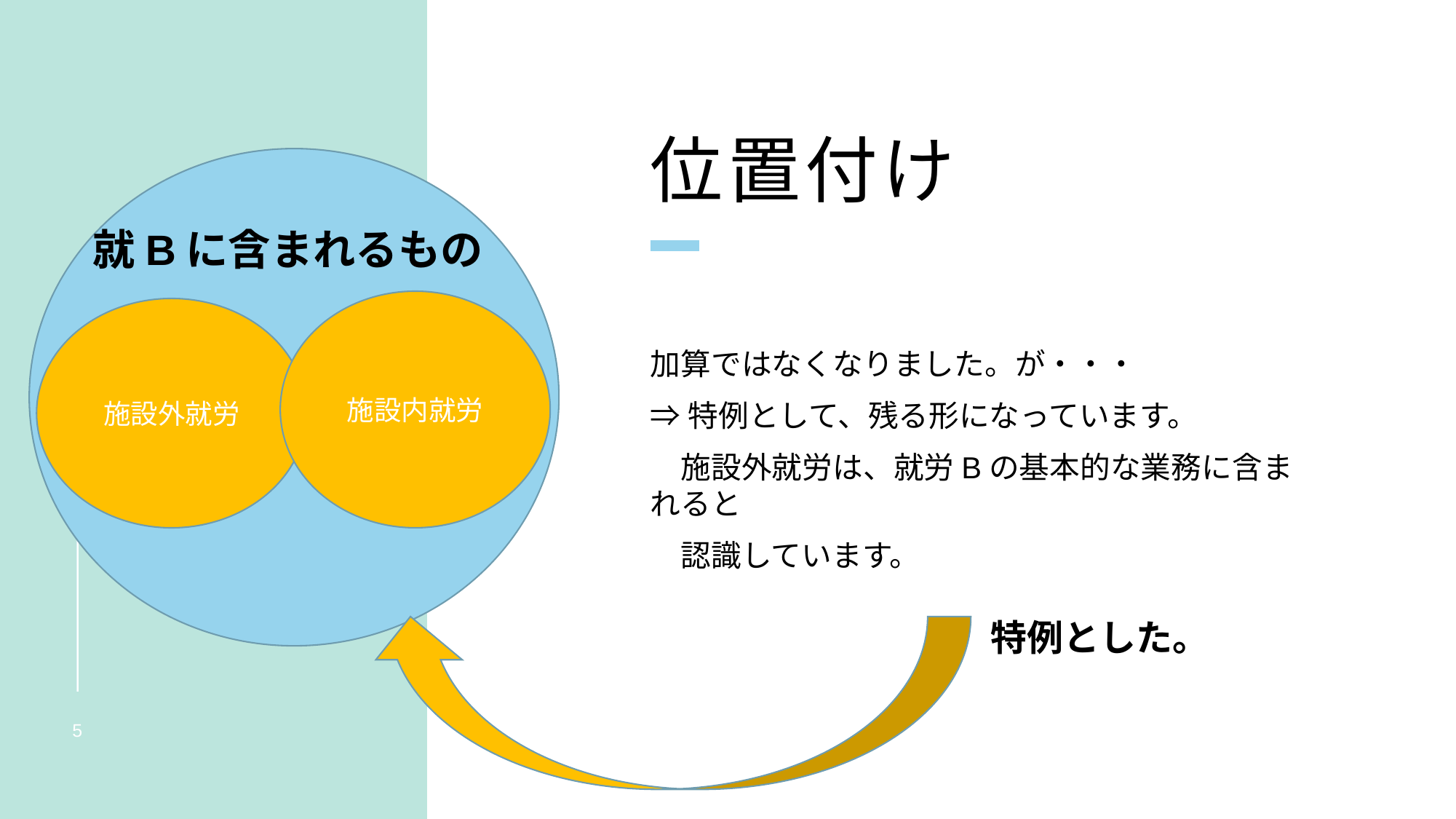

# 位置付け

就Bに含まれるもの
施設内就労
施設外就労
加算ではなくなりました。が・・・
⇒特例として、残る形になっています。
　施設外就労は、就労Bの基本的な業務に含まれると
　認識しています。

特例とした。
5